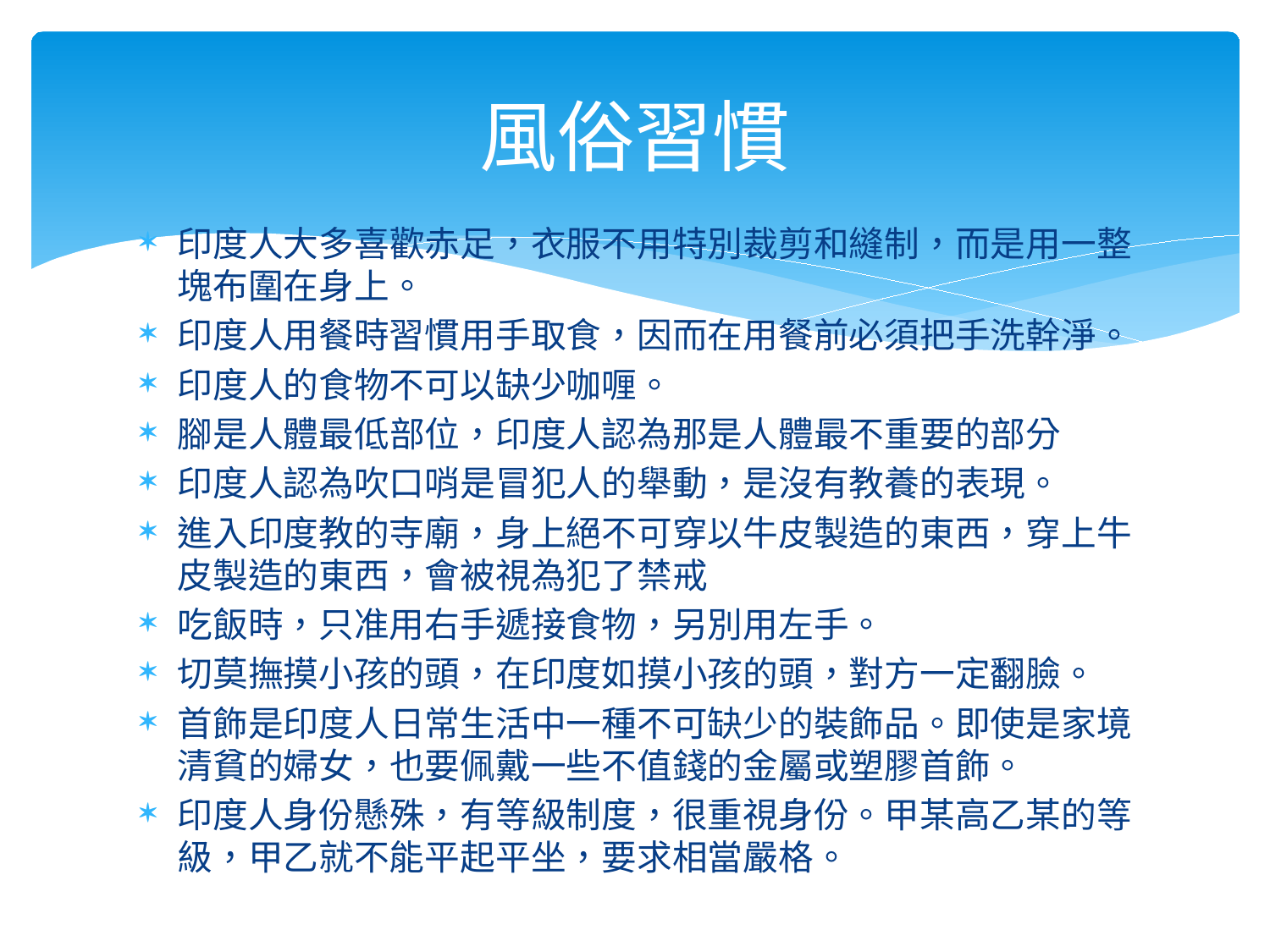

# 風俗習慣
印度人大多喜歡赤足，衣服不用特別裁剪和縫制，而是用一整塊布圍在身上。
印度人用餐時習慣用手取食，因而在用餐前必須把手洗幹淨。
印度人的食物不可以缺少咖喱。
腳是人體最低部位，印度人認為那是人體最不重要的部分
印度人認為吹口哨是冒犯人的舉動，是沒有教養的表現。
進入印度教的寺廟，身上絕不可穿以牛皮製造的東西，穿上牛皮製造的東西，會被視為犯了禁戒
吃飯時，只准用右手遞接食物，另別用左手。
切莫撫摸小孩的頭，在印度如摸小孩的頭，對方一定翻臉。
首飾是印度人日常生活中一種不可缺少的裝飾品。即使是家境清貧的婦女，也要佩戴一些不值錢的金屬或塑膠首飾。
印度人身份懸殊，有等級制度，很重視身份。甲某高乙某的等級，甲乙就不能平起平坐，要求相當嚴格。